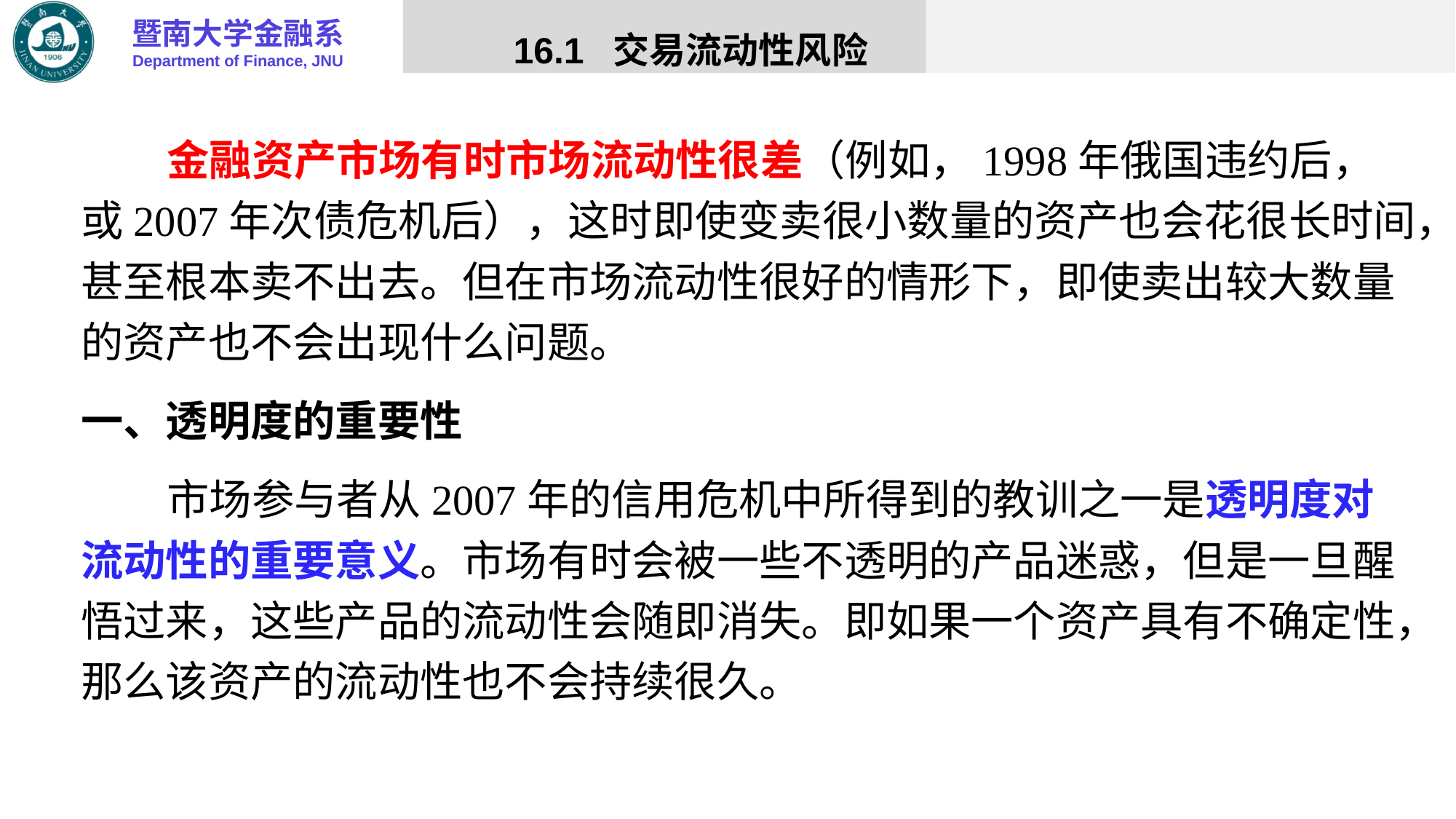

16.1  交易流动性风险
金融资产市场有时市场流动性很差（例如，1998年俄国违约后，或2007年次债危机后），这时即使变卖很小数量的资产也会花很长时间，甚至根本卖不出去。但在市场流动性很好的情形下，即使卖出较大数量的资产也不会出现什么问题。
一、透明度的重要性
市场参与者从2007年的信用危机中所得到的教训之一是透明度对流动性的重要意义。市场有时会被一些不透明的产品迷惑，但是一旦醒悟过来，这些产品的流动性会随即消失。即如果一个资产具有不确定性，那么该资产的流动性也不会持续很久。